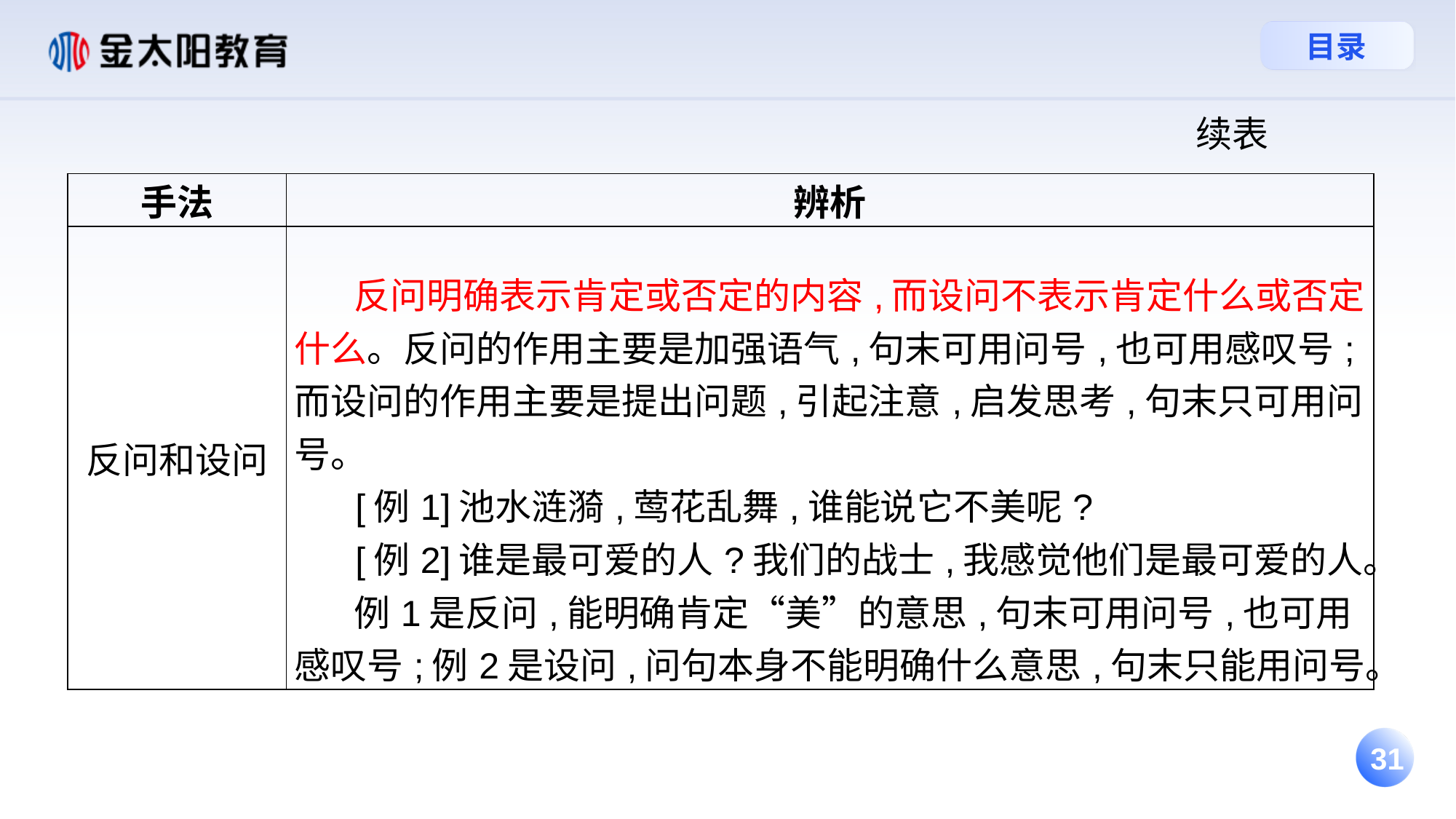

续表

| 手法 | 辨析 |
| --- | --- |
| 反问和设问 | 反问明确表示肯定或否定的内容,而设问不表示肯定什么或否定什么。反问的作用主要是加强语气,句末可用问号,也可用感叹号;而设问的作用主要是提出问题,引起注意,启发思考,句末只可用问号。 [例1]池水涟漪,莺花乱舞,谁能说它不美呢? [例2]谁是最可爱的人?我们的战士,我感觉他们是最可爱的人。 例1是反问,能明确肯定“美”的意思,句末可用问号,也可用感叹号;例2是设问,问句本身不能明确什么意思,句末只能用问号。 |